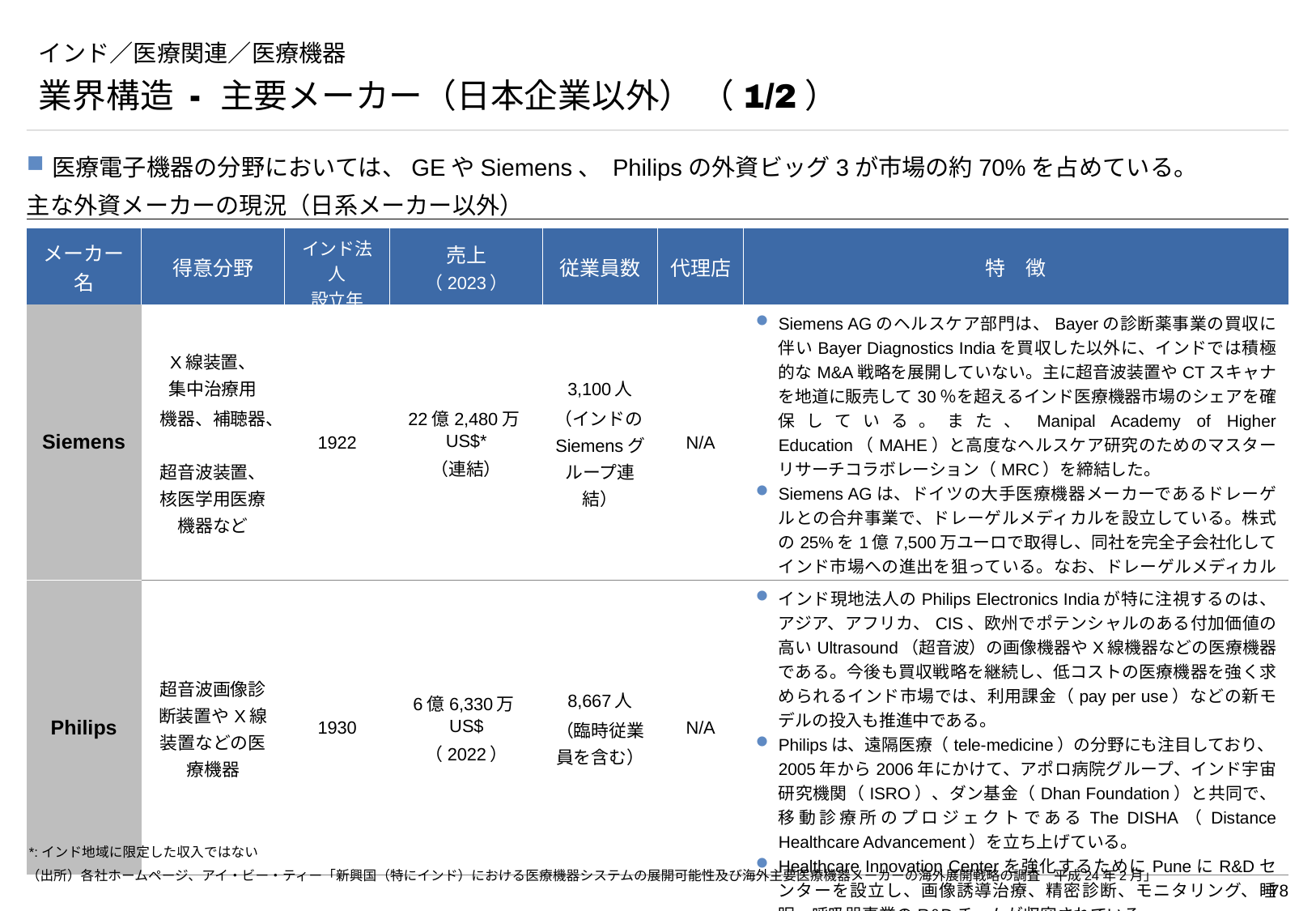

# インド／医療関連／医療機器
業界構造 - 主要メーカー（日本企業以外） （1/2）
医療電子機器の分野においては、GEやSiemens、 Philipsの外資ビッグ3が市場の約70%を占めている。
主な外資メーカーの現況（日系メーカー以外）
| メーカー名 | 得意分野 | インド法人 設立年 | 売上 （2023） | 従業員数 | 代理店 | 特　徴 |
| --- | --- | --- | --- | --- | --- | --- |
| Siemens | X線装置、 集中治療用 機器、補聴器、 超音波装置、 核医学用医療機器など | 1922 | 22億2,480万US$\* （連結） | 3,100人 （インドのSiemensグループ連結） | N/A | Siemens AGのヘルスケア部門は、Bayerの診断薬事業の買収に伴いBayer Diagnostics Indiaを買収した以外に、インドでは積極的なM&A戦略を展開していない。主に超音波装置やCTスキャナを地道に販売して30％を超えるインド医療機器市場のシェアを確保している。また、Manipal Academy of Higher Education（MAHE）と高度なヘルスケア研究のためのマスターリサーチコラボレーション（MRC）を締結した。 Siemens AGは、ドイツの大手医療機器メーカーであるドレーゲルとの合弁事業で、ドレーゲルメディカルを設立している。株式の25%を1億7,500万ユーロで取得し、同社を完全子会社化してインド市場への進出を狙っている。なお、ドレーゲルメディカルの主力製品は、麻酔用の装置、モニター装置、換気装置、小児科及び非常用医療設備、酸素・エアロゾル療法の装置等である。 |
| Philips | 超音波画像診断装置やX線装置などの医療機器 | 1930 | 6億6,330万US$ （2022） | 8,667人 （臨時従業員を含む） | N/A | インド現地法人のPhilips Electronics Indiaが特に注視するのは、アジア、アフリカ、CIS、欧州でポテンシャルのある付加価値の高いUltrasound（超音波）の画像機器やX線機器などの医療機器である。今後も買収戦略を継続し、低コストの医療機器を強く求められるインド市場では、利用課金（pay per use）などの新モデルの投入も推進中である。 Philipsは、遠隔医療（tele-medicine）の分野にも注目しており、2005年から2006年にかけて、アポロ病院グループ、インド宇宙研究機関（ISRO）、ダン基金（Dhan Foundation）と共同で、移動診療所のプロジェクトであるThe DISHA（Distance Healthcare Advancement）を立ち上げている。 Healthcare Innovation Centerを強化するためにPuneにR&Dセンターを設立し、画像誘導治療、精密診断、モニタリング、睡眠・呼吸器事業のR&Dチームが収容されている。 |
*:インド地域に限定した収入ではない
（出所）各社ホームページ、アイ・ビー・ティー「新興国（特にインド）における医療機器システムの展開可能性及び海外主要医療機器メーカーの海外展開戦略の調査　平成24年2月」